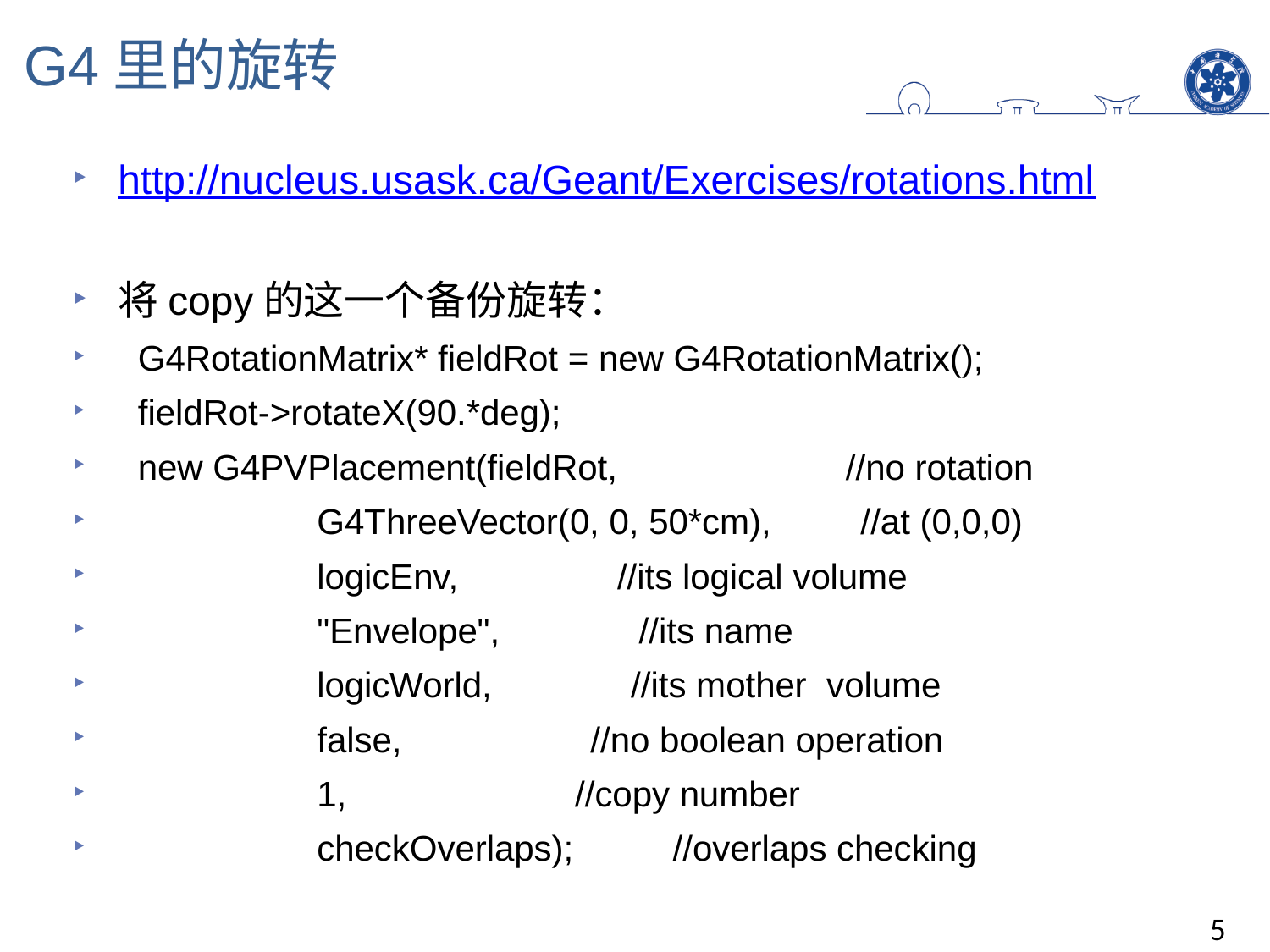

G4里的旋转
http://nucleus.usask.ca/Geant/Exercises/rotations.html

将copy的这一个备份旋转：
  G4RotationMatrix* fieldRot = new G4RotationMatrix();
  fieldRot->rotateX(90.*deg);
  new G4PVPlacement(fieldRot,                       //no rotation
                    G4ThreeVector(0, 0, 50*cm),         //at (0,0,0)
                    logicEnv,                //its logical volume
                    "Envelope",              //its name
                    logicWorld,              //its mother  volume
                    false,                   //no boolean operation
                    1,                       //copy number
                    checkOverlaps);          //overlaps checking
5